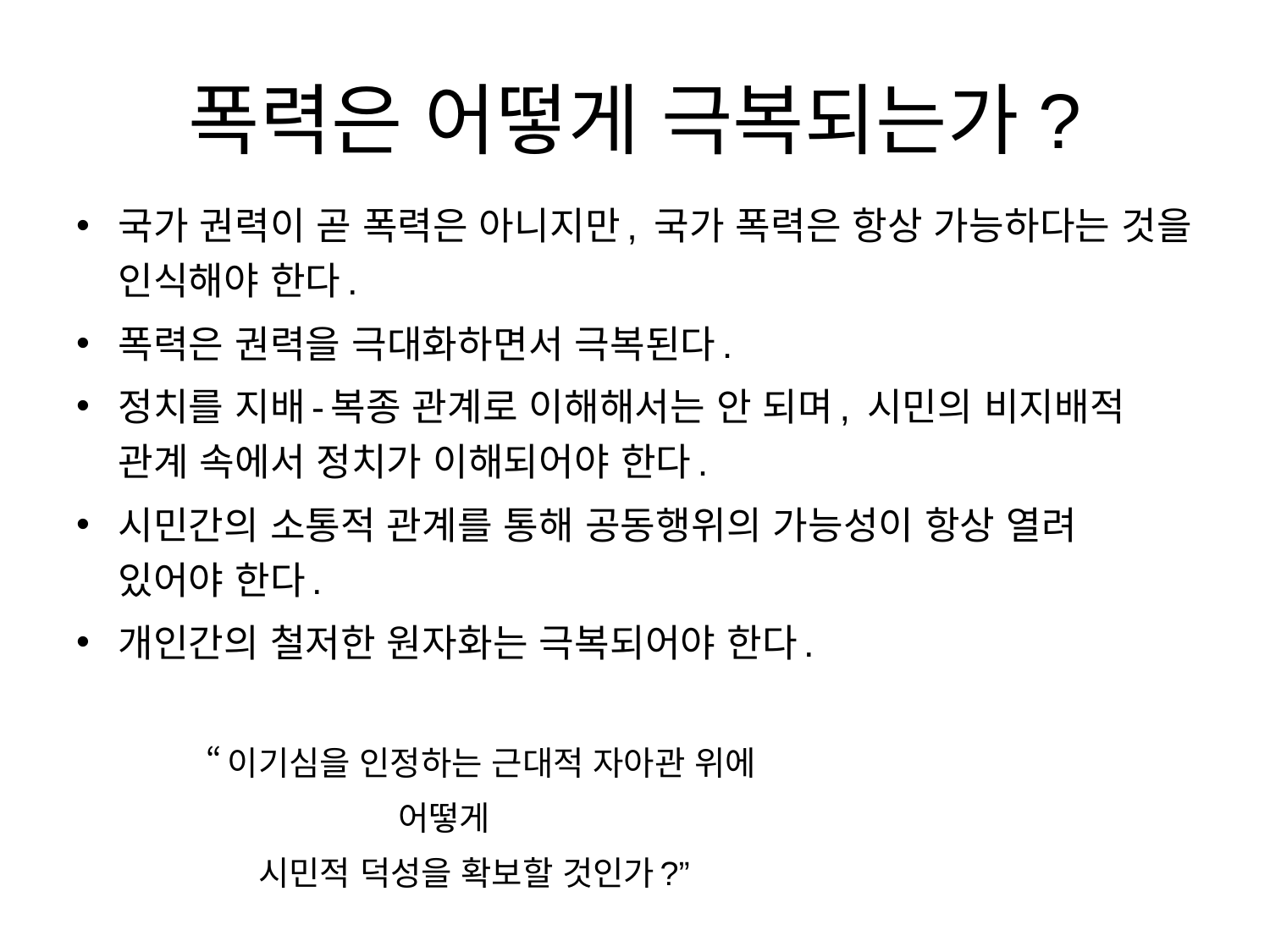

# 폭력은 어떻게 극복되는가?
국가 권력이 곧 폭력은 아니지만, 국가 폭력은 항상 가능하다는 것을 인식해야 한다.
폭력은 권력을 극대화하면서 극복된다.
정치를 지배-복종 관계로 이해해서는 안 되며, 시민의 비지배적 관계 속에서 정치가 이해되어야 한다.
시민간의 소통적 관계를 통해 공동행위의 가능성이 항상 열려 있어야 한다.
개인간의 철저한 원자화는 극복되어야 한다.

        “이기심을 인정하는 근대적 자아관 위에
                            어떻게
             시민적 덕성을 확보할 것인가?”